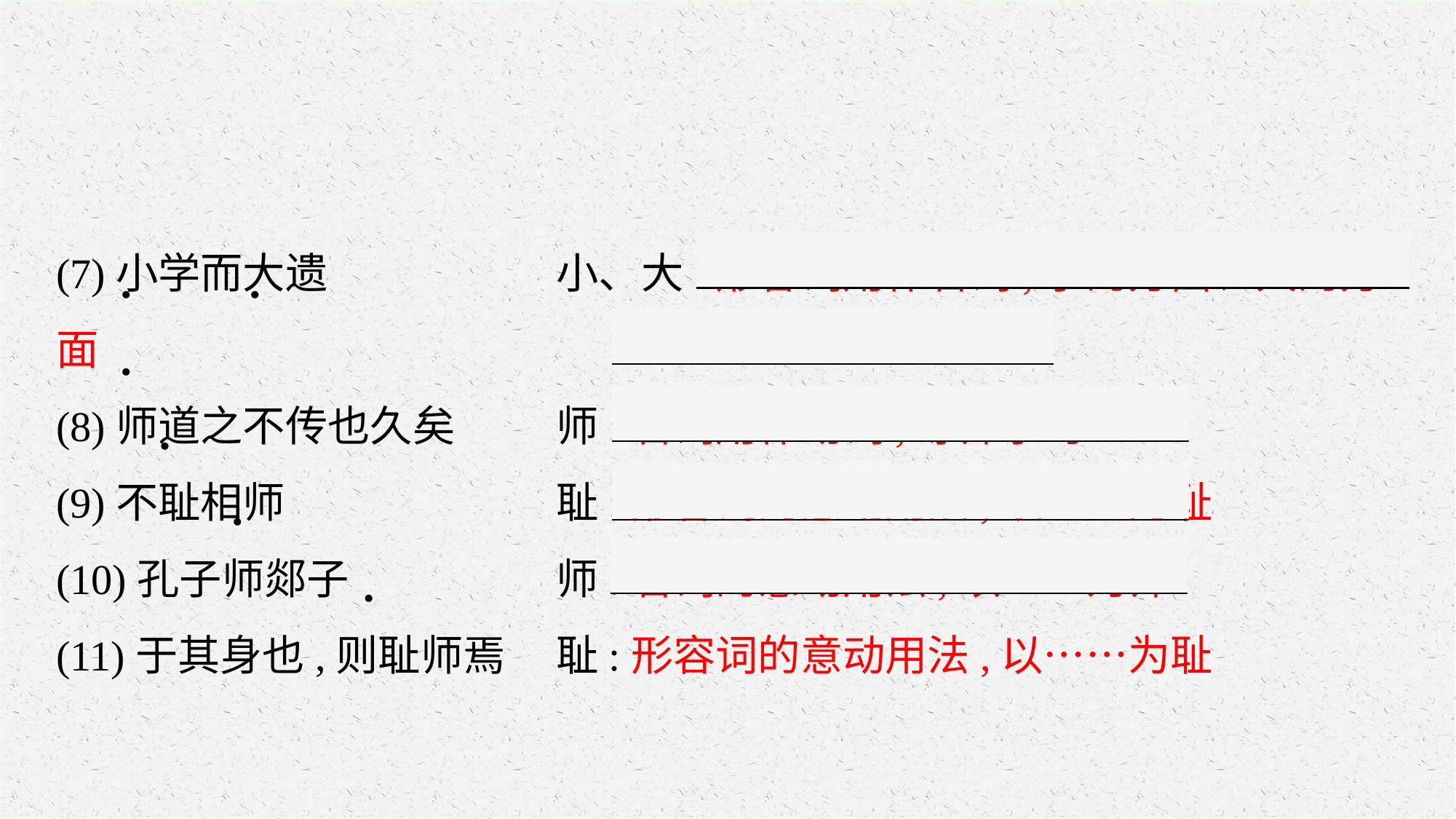

(7)小学而大遗　		小、大:形容词用作名词,小的方面、大的方面
(8)师道之不传也久矣　	师:名词用作动词,尊师学习
(9)不耻相师　		耻:形容词的意动用法,以……为耻
(10)孔子师郯子　		师:名词的意动用法,以……为师
(11)于其身也,则耻师焉　	耻:形容词的意动用法,以……为耻
·
·
·
·
·
·